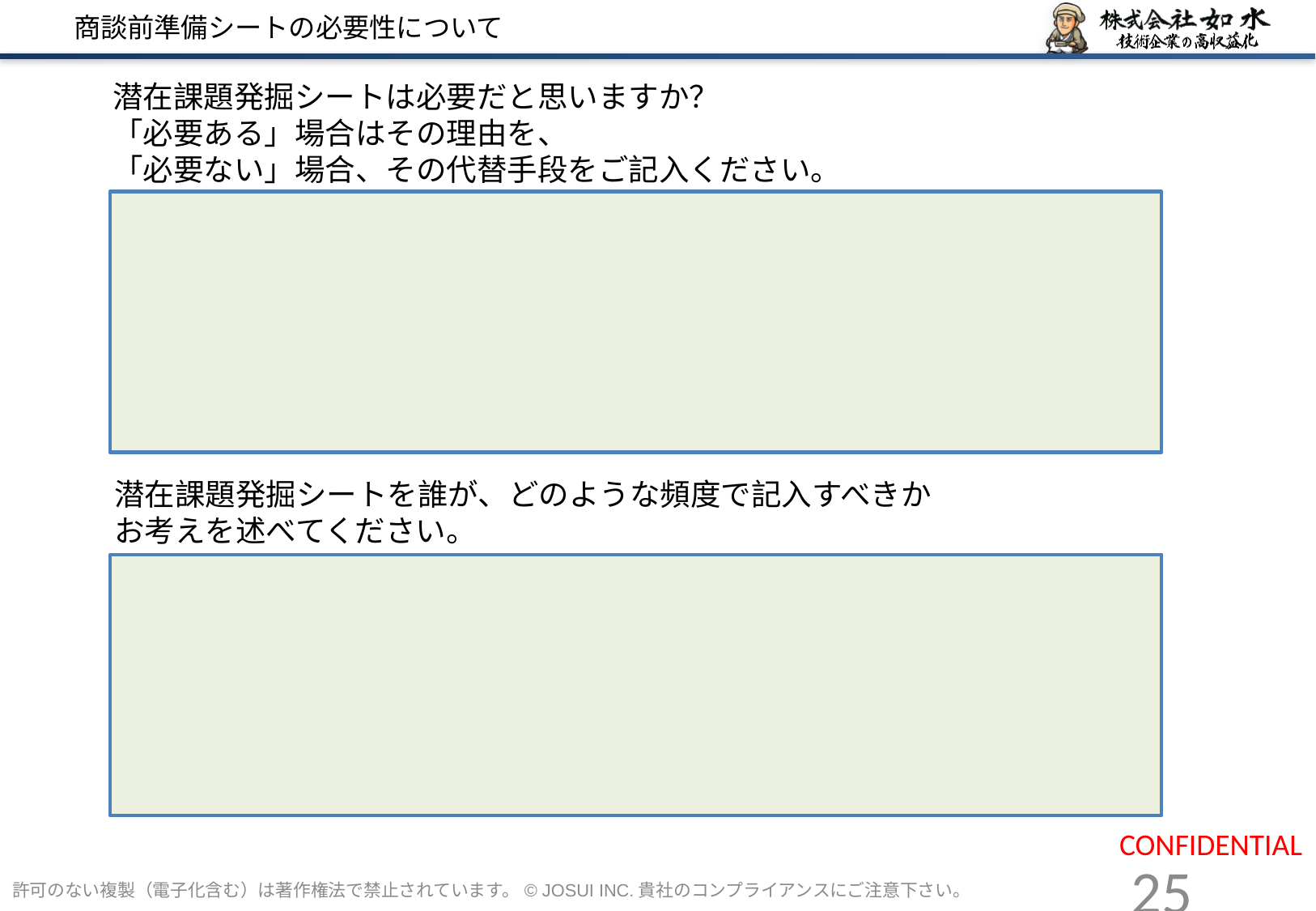

# 商談前準備シートの必要性について
潜在課題発掘シートは必要だと思いますか？
「必要ある」場合はその理由を、
「必要ない」場合、その代替手段をご記入ください。

潜在課題発掘シートを誰が、どのような頻度で記入すべきか
お考えを述べてください。

許可のない複製（電子化含む）は著作権法で禁止されています。© JOSUI INC.貴社のコンプライアンスにご注意下さい。
25